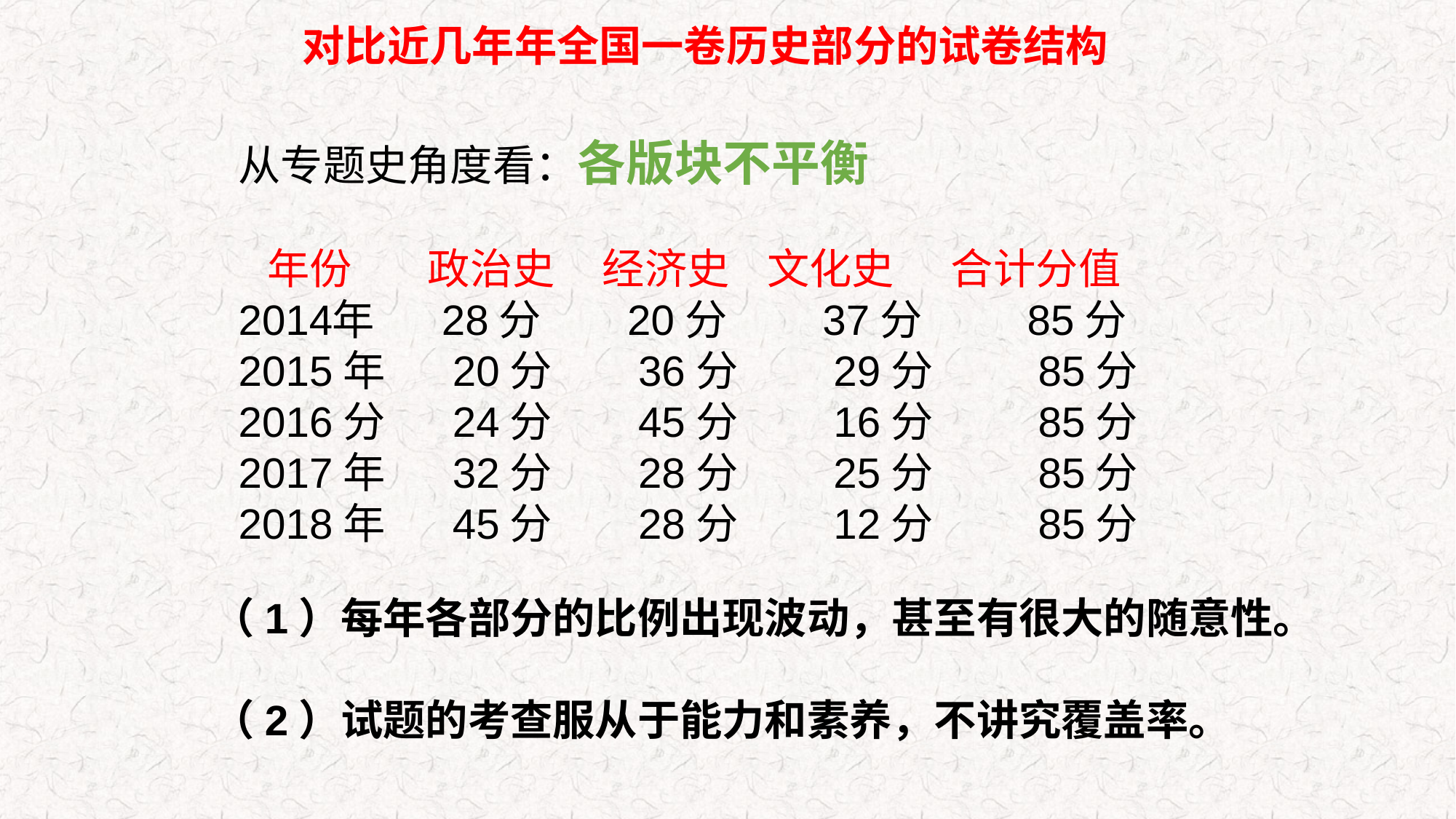

对比近几年年全国一卷历史部分的试卷结构
从专题史角度看：各版块不平衡

  年份        政治史     经济史    文化史      合计分值
年      28分        20分         37分          85分
2015年      20分        36分         29分          85分
2016分      24分        45分         16分          85分
2017年      32分        28分         25分          85分
2018年      45分        28分         12分          85分

（1）每年各部分的比例出现波动，甚至有很大的随意性。

（2）试题的考查服从于能力和素养，不讲究覆盖率。